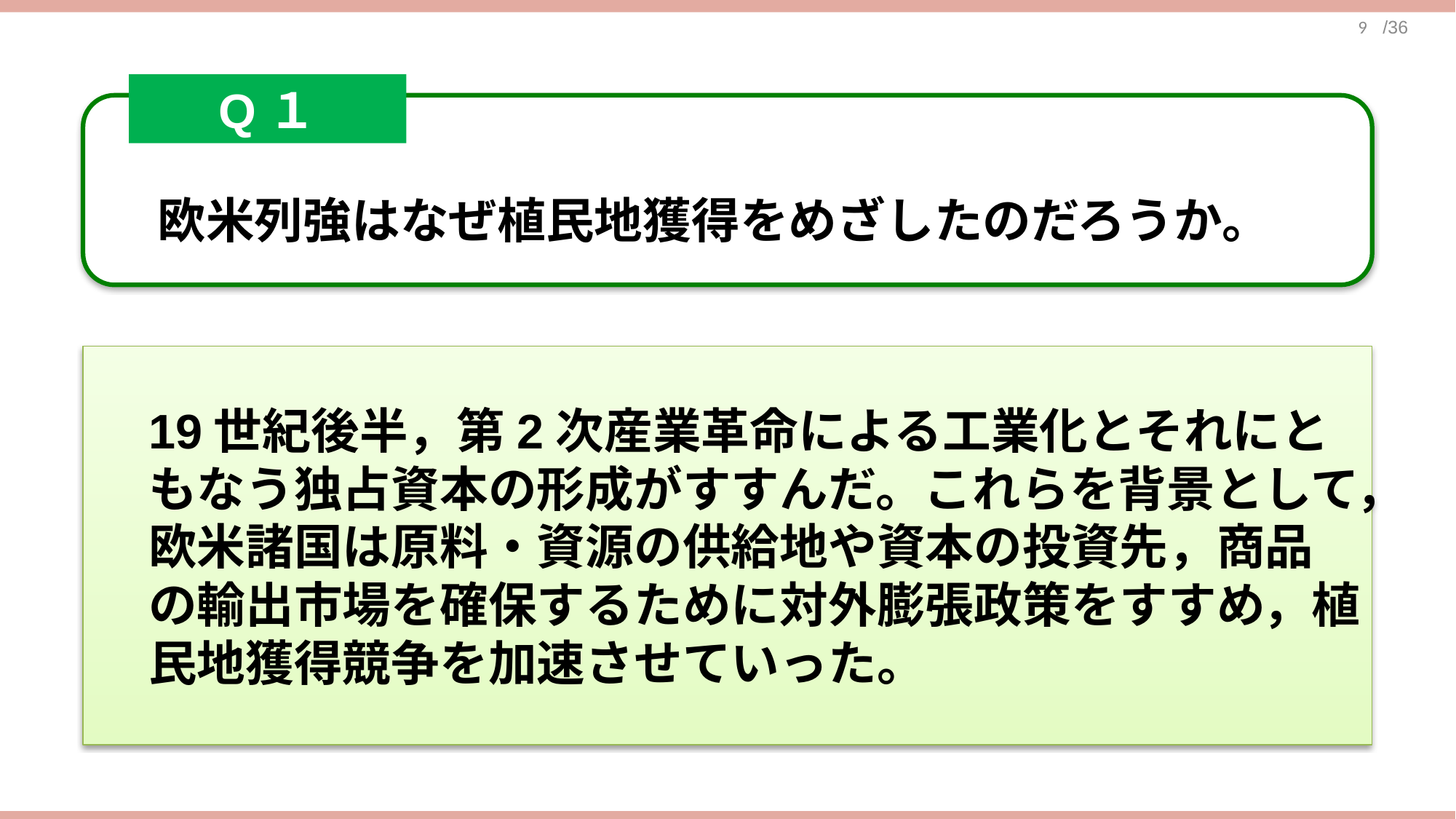

Q１

欧米列強はなぜ植民地獲得をめざしたのだろうか。
19世紀後半，第2次産業革命による工業化とそれにともなう独占資本の形成がすすんだ。これらを背景として，欧米諸国は原料・資源の供給地や資本の投資先，商品の輸出市場を確保するために対外膨張政策をすすめ，植民地獲得競争を加速させていった。